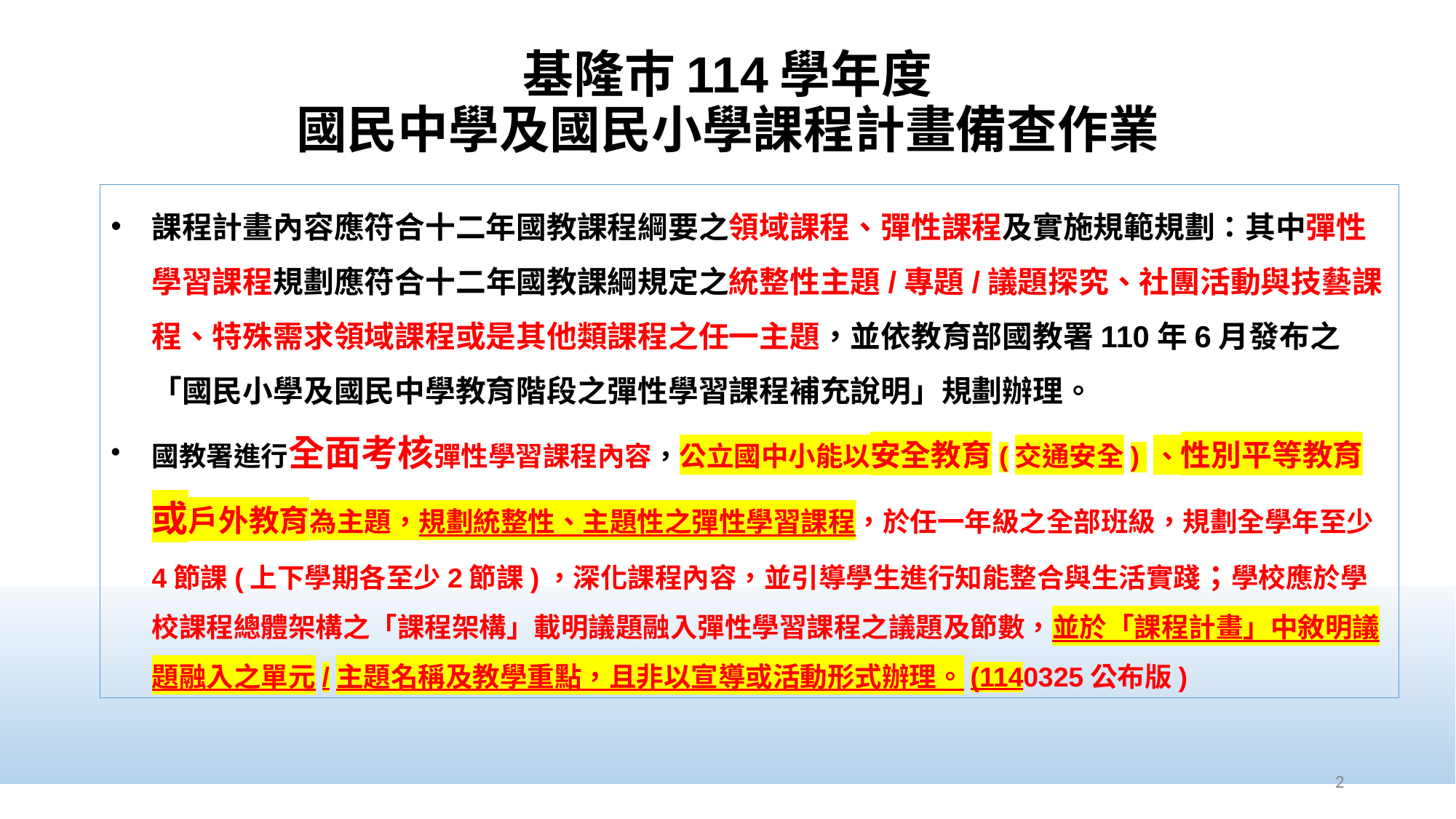

# 基隆巿114學年度 國民中學及國民小學課程計畫備查作業
課程計畫內容應符合十二年國教課程綱要之領域課程、彈性課程及實施規範規劃：其中彈性學習課程規劃應符合十二年國教課綱規定之統整性主題/專題/議題探究、社團活動與技藝課程、特殊需求領域課程或是其他類課程之任一主題，並依教育部國教署110年6月發布之「國民小學及國民中學教育階段之彈性學習課程補充說明」規劃辦理。
國教署進行全面考核彈性學習課程內容，公立國中小能以安全教育(交通安全) 、性別平等教育或戶外教育為主題，規劃統整性、主題性之彈性學習課程，於任一年級之全部班級，規劃全學年至少4節課(上下學期各至少2節課)，深化課程內容，並引導學生進行知能整合與生活實踐；學校應於學校課程總體架構之「課程架構」載明議題融入彈性學習課程之議題及節數，並於「課程計畫」中敘明議題融入之單元/主題名稱及教學重點，且非以宣導或活動形式辦理。(1140325公布版)

2